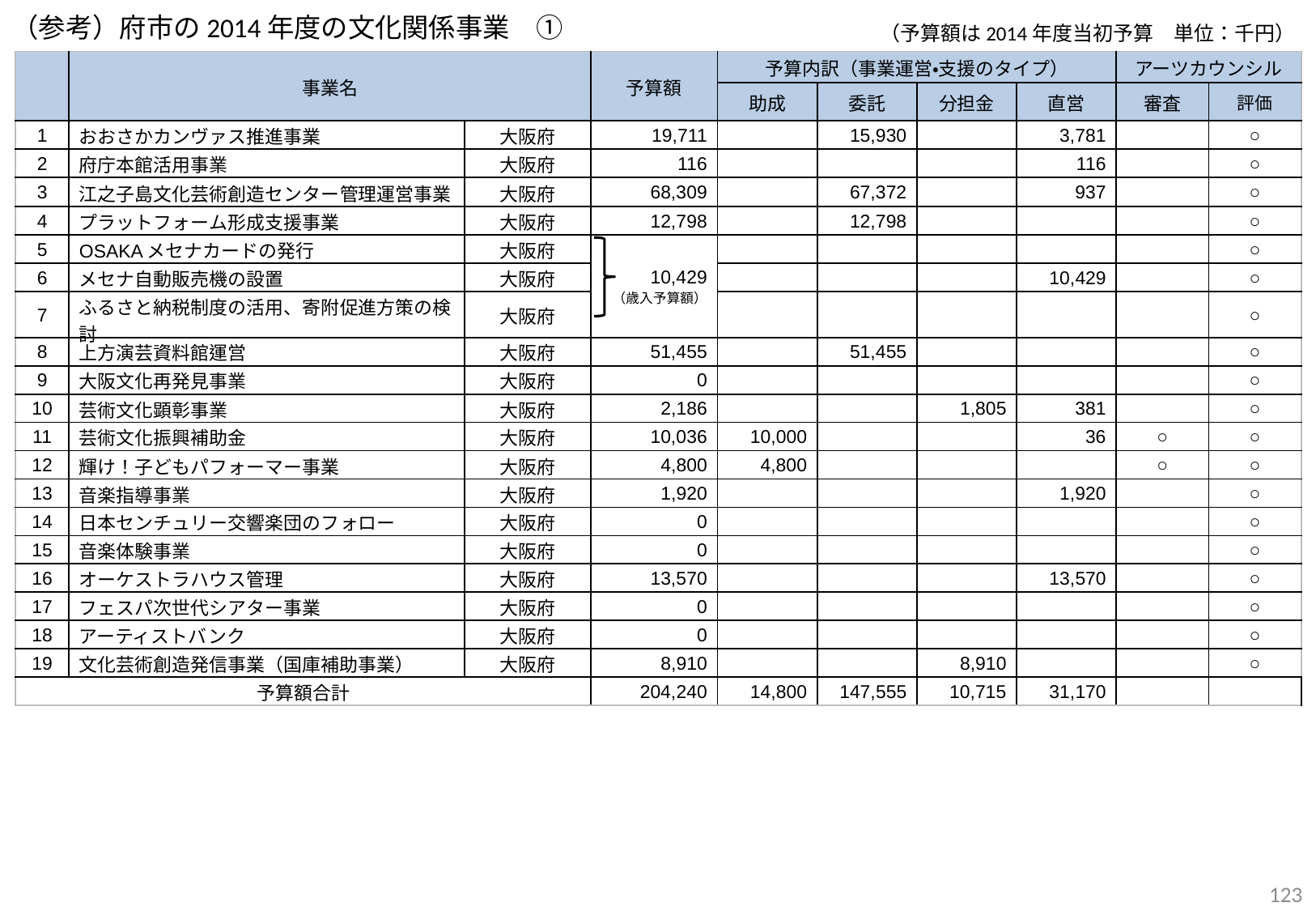

（参考）府市の2014年度の文化関係事業　①
（予算額は2014年度当初予算　単位：千円）
|  | 事業名 |  | 予算額 | 予算内訳（事業運営・支援のタイプ） |  |  |  | アーツカウンシル |  |
| --- | --- | --- | --- | --- | --- | --- | --- | --- | --- |
|  |  |  |  | 助成 | 委託 | 分担金 | 直営 | 審査 | 評価 |
| 1 | おおさかカンヴァス推進事業 | 大阪府 | 19,711 |  | 15,930 |  | 3,781 |  | ○ |
| 2 | 府庁本館活用事業 | 大阪府 | 116 |  |  |  | 116 |  | ○ |
| 3 | 江之子島文化芸術創造センター管理運営事業 | 大阪府 | 68,309 |  | 67,372 |  | 937 |  | ○ |
| 4 | プラットフォーム形成支援事業 | 大阪府 | 12,798 |  | 12,798 |  |  |  | ○ |
| 5 | OSAKAメセナカードの発行 | 大阪府 | 10,429 （歳入予算額） |  |  |  |  |  | ○ |
| 6 | メセナ自動販売機の設置 | 大阪府 |  |  |  |  | 10,429 |  | ○ |
| 7 | ふるさと納税制度の活用、寄附促進方策の検討 | 大阪府 |  |  |  |  |  |  | ○ |
| 8 | 上方演芸資料館運営 | 大阪府 | 51,455 |  | 51,455 |  |  |  | ○ |
| 9 | 大阪文化再発見事業 | 大阪府 | 0 |  |  |  |  |  | ○ |
| 10 | 芸術文化顕彰事業 | 大阪府 | 2,186 |  |  | 1,805 | 381 |  | ○ |
| 11 | 芸術文化振興補助金 | 大阪府 | 10,036 | 10,000 |  |  | 36 | ○ | ○ |
| 12 | 輝け！子どもパフォーマー事業 | 大阪府 | 4,800 | 4,800 |  |  |  | ○ | ○ |
| 13 | 音楽指導事業 | 大阪府 | 1,920 |  |  |  | 1,920 |  | ○ |
| 14 | 日本センチュリー交響楽団のフォロー | 大阪府 | 0 |  |  |  |  |  | ○ |
| 15 | 音楽体験事業 | 大阪府 | 0 |  |  |  |  |  | ○ |
| 16 | オーケストラハウス管理 | 大阪府 | 13,570 |  |  |  | 13,570 |  | ○ |
| 17 | フェスパ次世代シアター事業 | 大阪府 | 0 |  |  |  |  |  | ○ |
| 18 | アーティストバンク | 大阪府 | 0 |  |  |  |  |  | ○ |
| 19 | 文化芸術創造発信事業（国庫補助事業） | 大阪府 | 8,910 |  |  | 8,910 |  |  | ○ |
| 予算額合計 |  |  | 204,240 | 14,800 | 147,555 | 10,715 | 31,170 |  |  |

123